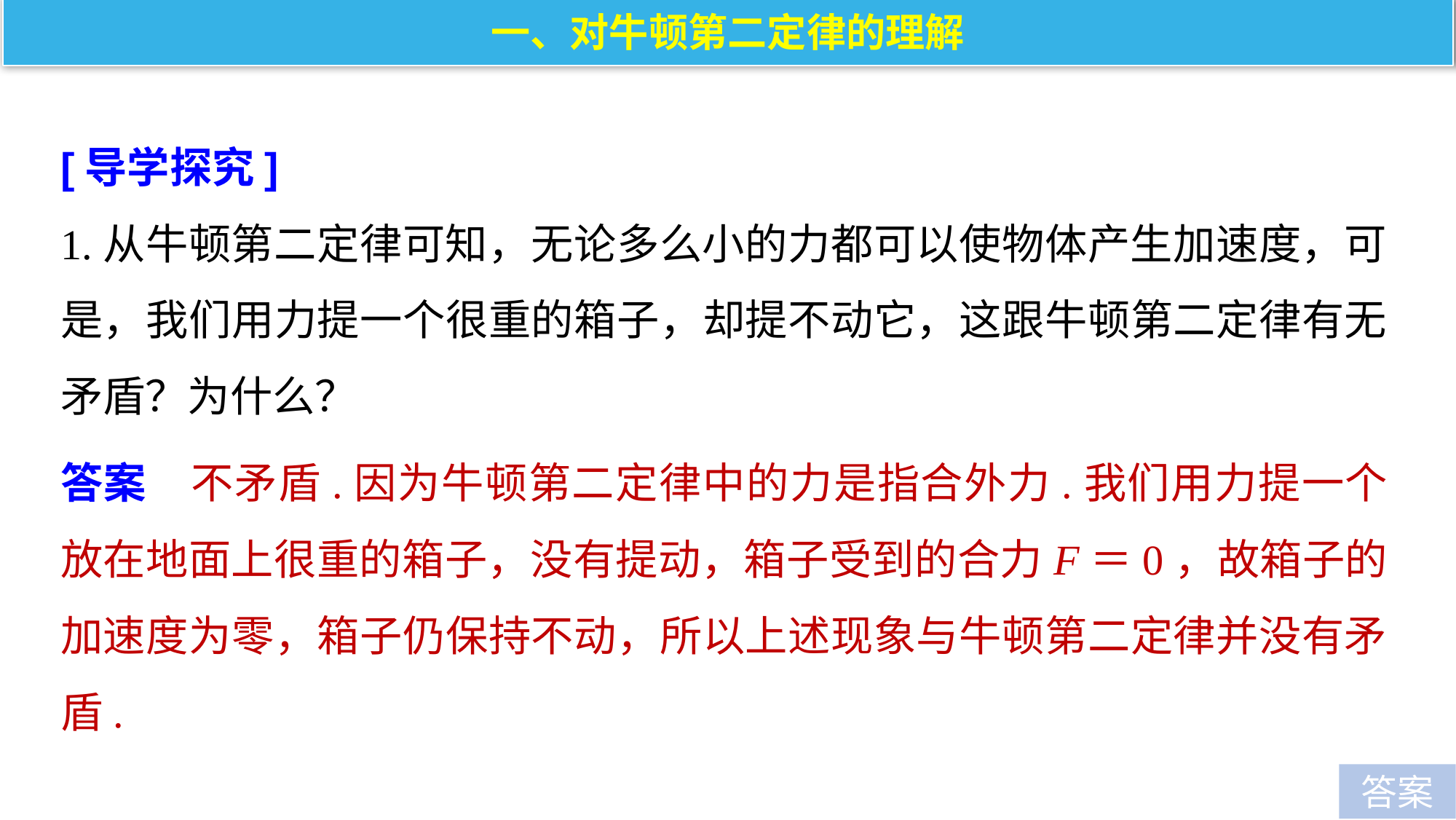

一、对牛顿第二定律的理解
[导学探究]
1.从牛顿第二定律可知，无论多么小的力都可以使物体产生加速度，可是，我们用力提一个很重的箱子，却提不动它，这跟牛顿第二定律有无矛盾？为什么？
答案　不矛盾.因为牛顿第二定律中的力是指合外力.我们用力提一个放在地面上很重的箱子，没有提动，箱子受到的合力F＝0，故箱子的加速度为零，箱子仍保持不动，所以上述现象与牛顿第二定律并没有矛盾.
答案